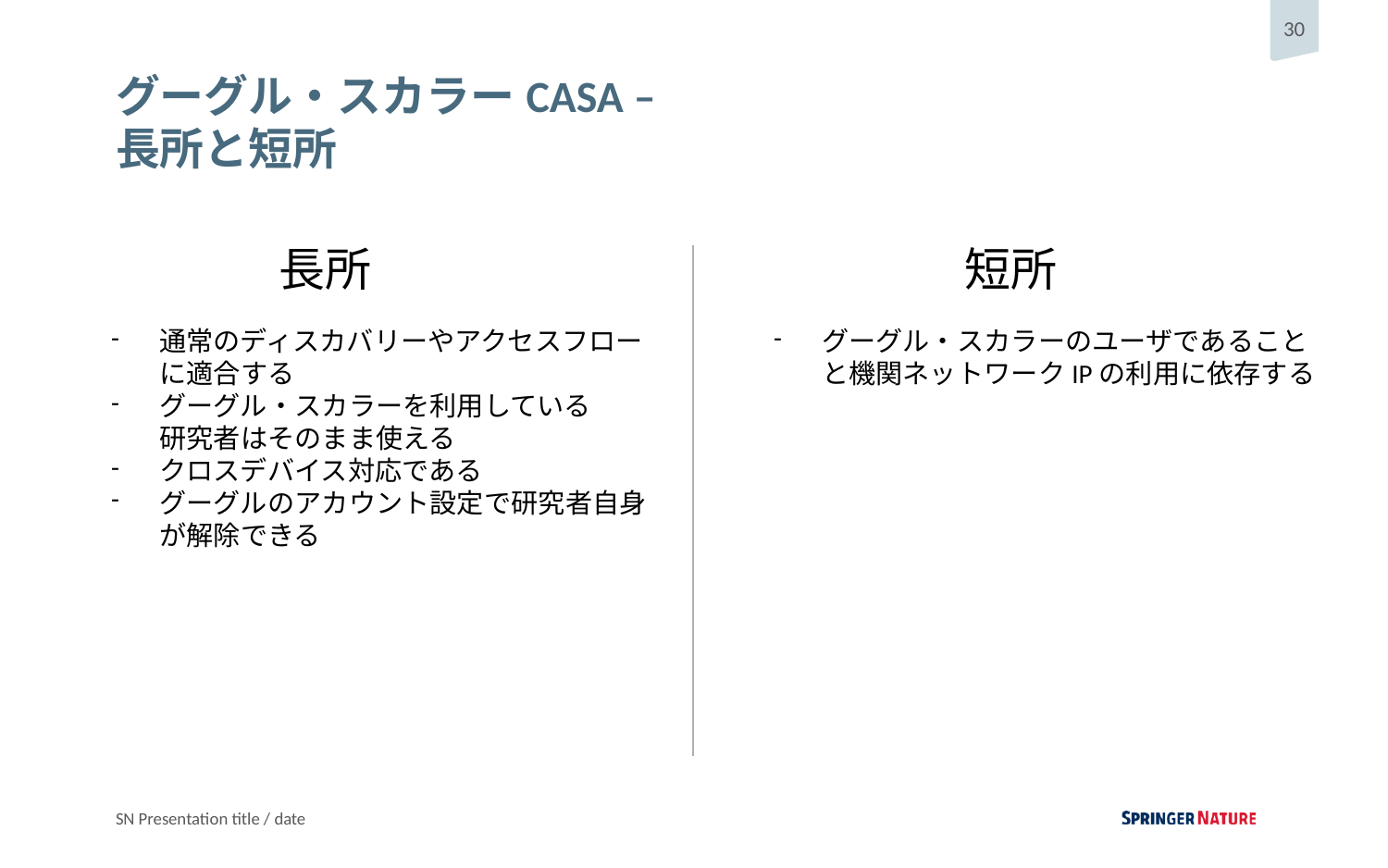

# グーグル・スカラーCASA – 長所と短所
長所
短所
通常のディスカバリーやアクセスフローに適合する
グーグル・スカラーを利用している
研究者はそのまま使える
クロスデバイス対応である
グーグルのアカウント設定で研究者自身が解除できる
グーグル・スカラーのユーザであることと機関ネットワークIPの利用に依存する